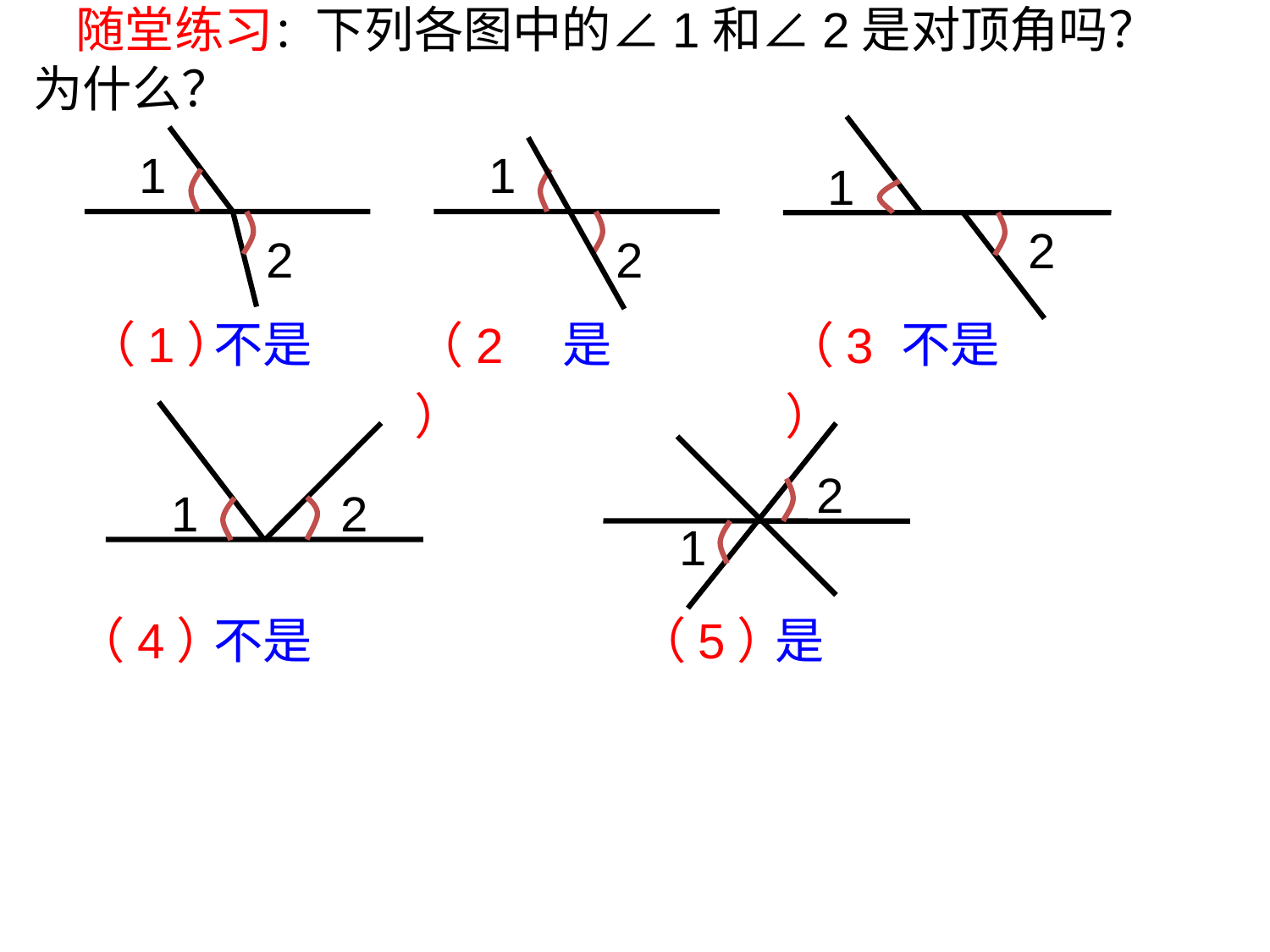

随堂练习：下列各图中的∠1和∠2是对顶角吗？为什么？

1

2

1

2
1

2
（2）
（3）
（1）
不是
是
不是

1
2

2

1

（4）
不是
（5）
是